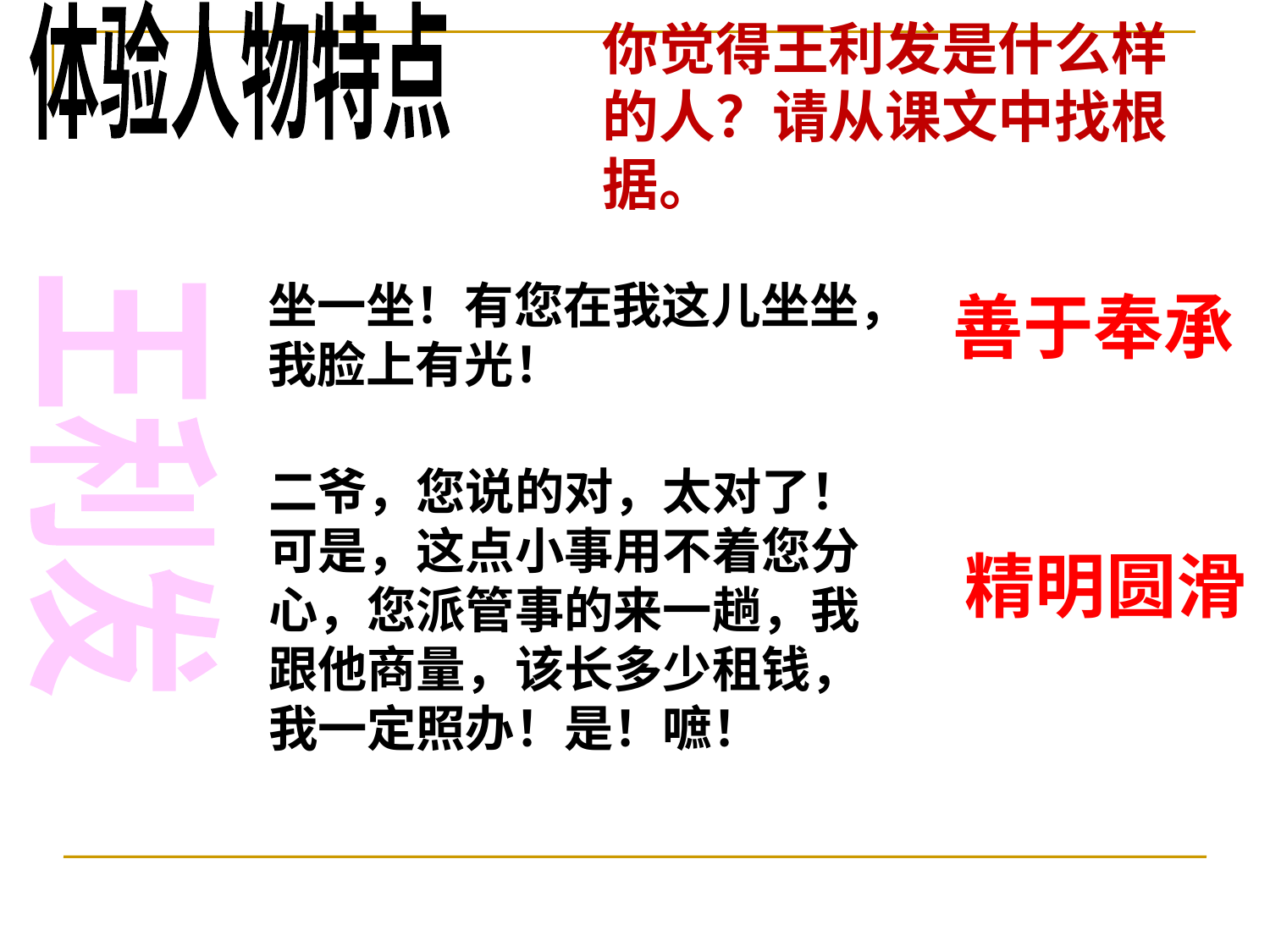

体验人物特点
你觉得王利发是什么样的人？请从课文中找根据。
坐一坐！有您在我这儿坐坐，我脸上有光！
善于奉承
王利发
二爷，您说的对，太对了！可是，这点小事用不着您分心，您派管事的来一趟，我跟他商量，该长多少租钱，我一定照办！是！嗻！
精明圆滑